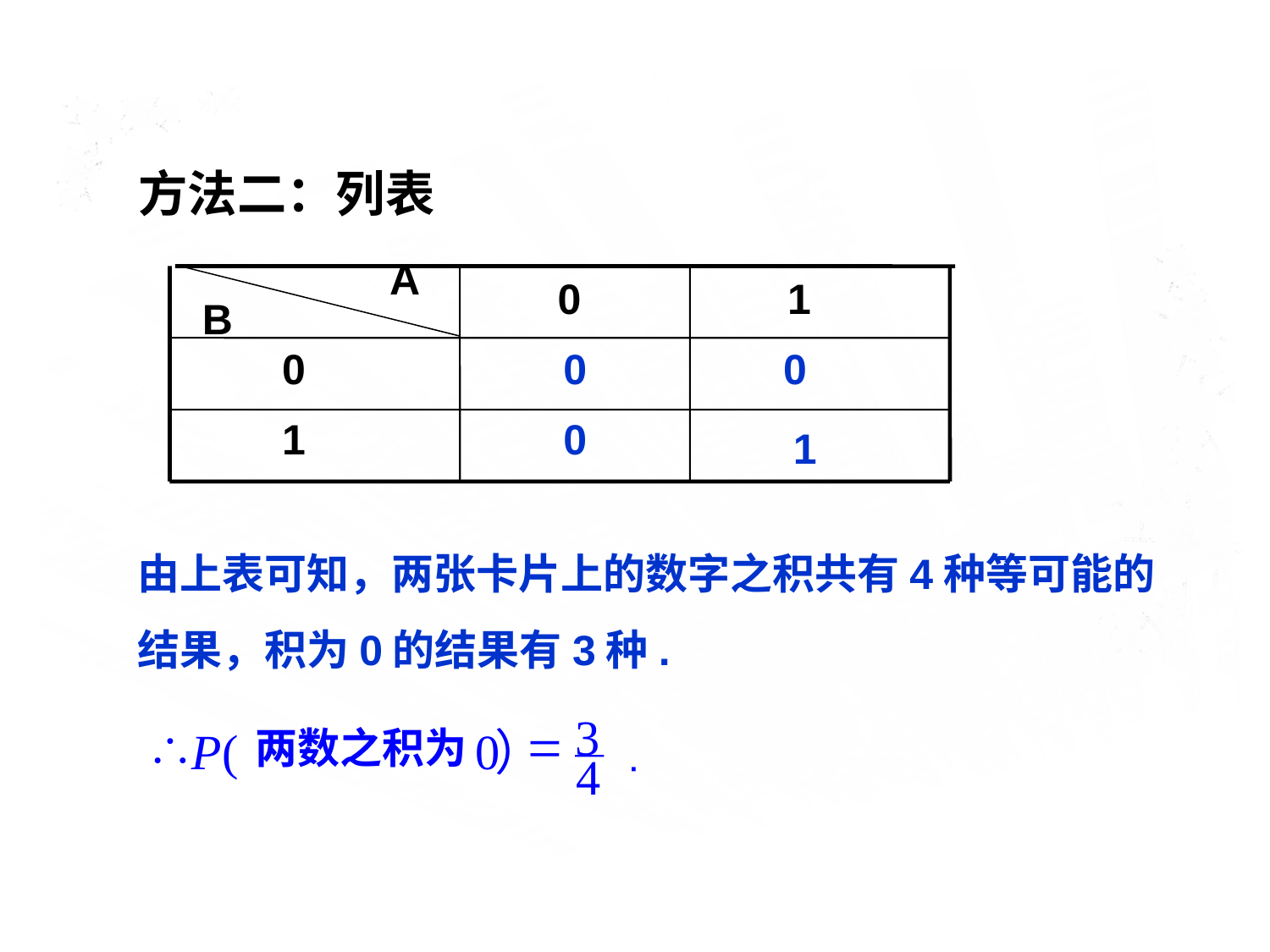

方法二：列表
A

0
1
B
0
0
0

1
0

1

由上表可知，两张卡片上的数字之积共有4种等可能的结果，积为0的结果有3种.

3
∴
=
P
(
0
两数之积为
）
·
4